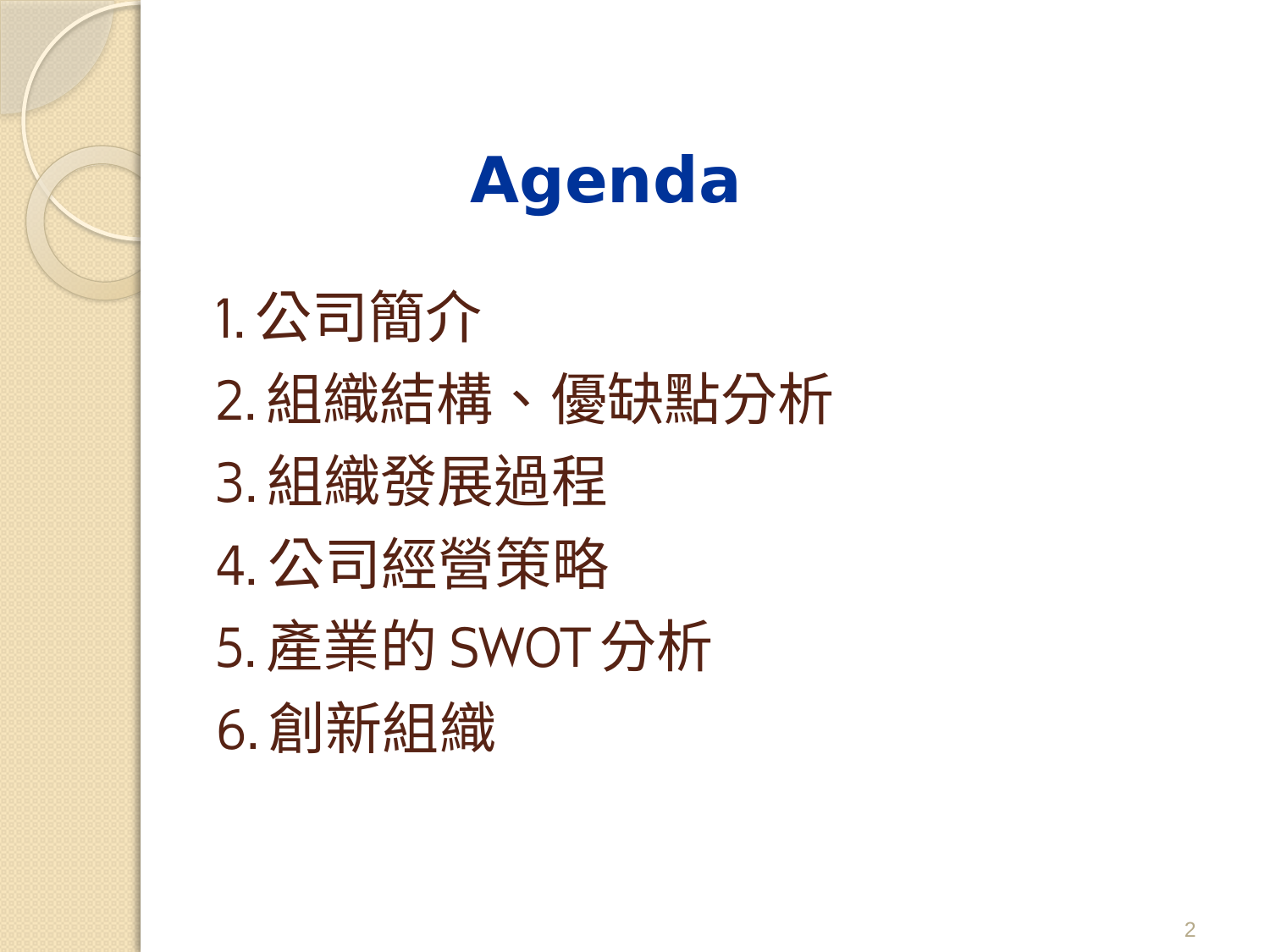

Agenda
# 1.公司簡介 2.組織結構、優缺點分析 3.組織發展過程 4.公司經營策略 5.產業的SWOT分析 6.創新組織
2